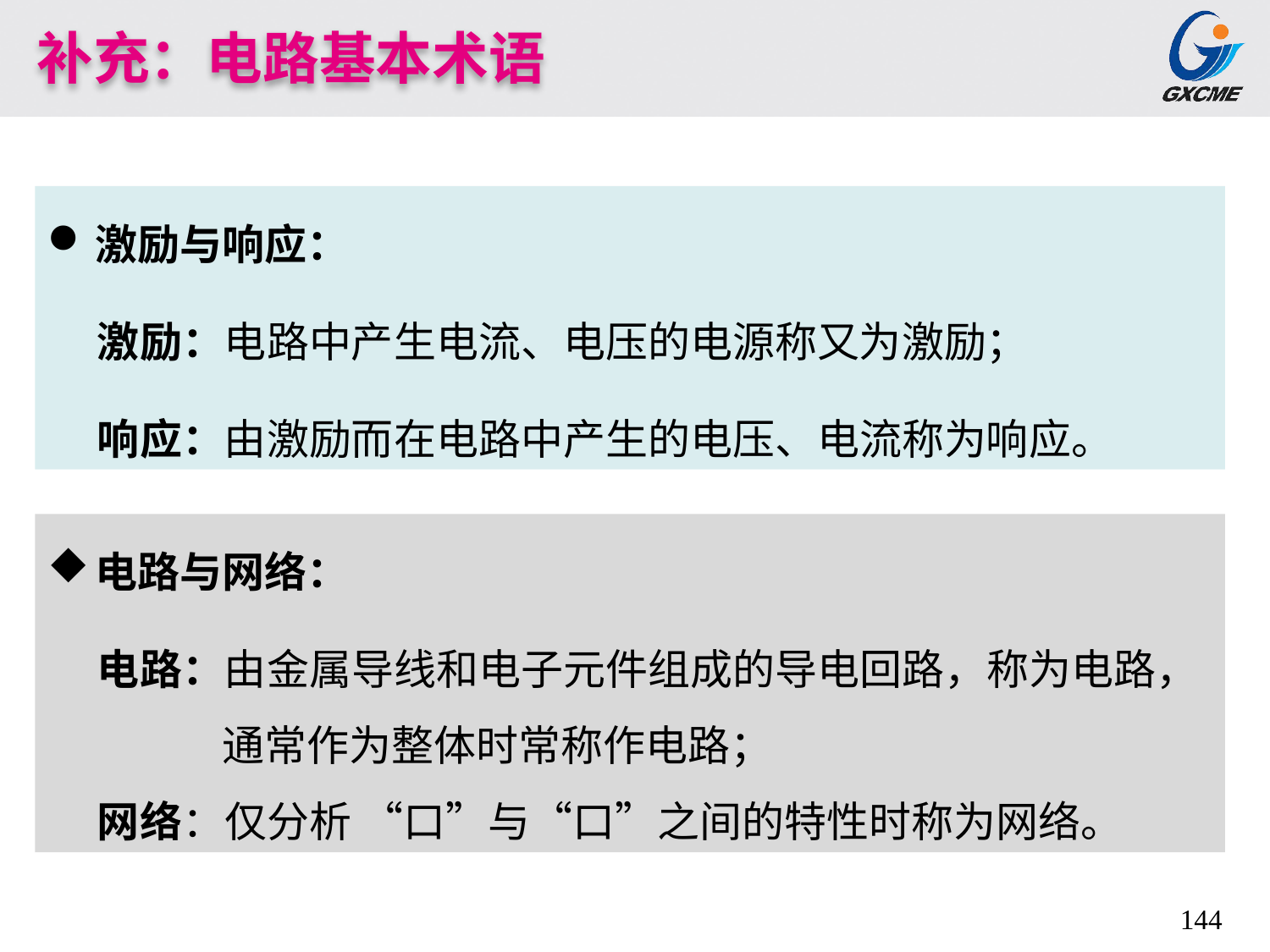

补充：电路基本术语
激励与响应：
激励：电路中产生电流、电压的电源称又为激励；
响应：由激励而在电路中产生的电压、电流称为响应。
电路与网络：
电路：由金属导线和电子元件组成的导电回路，称为电路，
            通常作为整体时常称作电路；
网络：仅分析 “口”与“口”之间的特性时称为网络。
144